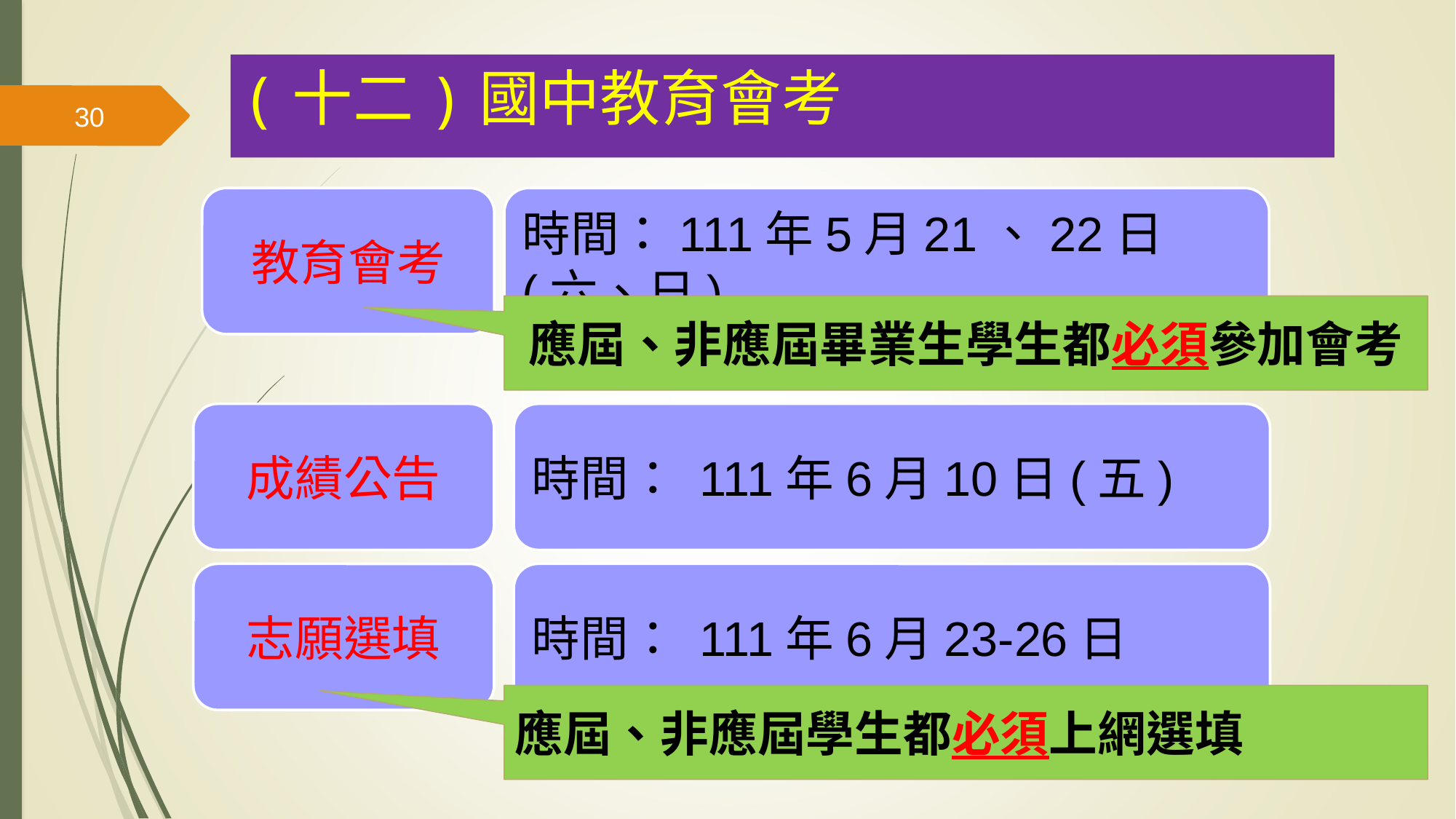

(十二)國中教育會考
30
教育會考
時間：111年5月21、22日(六、日)
應屆、非應屆畢業生學生都必須參加會考
成績公告
時間： 111年6月10日(五)
志願選填
時間： 111年6月23-26日
應屆、非應屆學生都必須上網選填